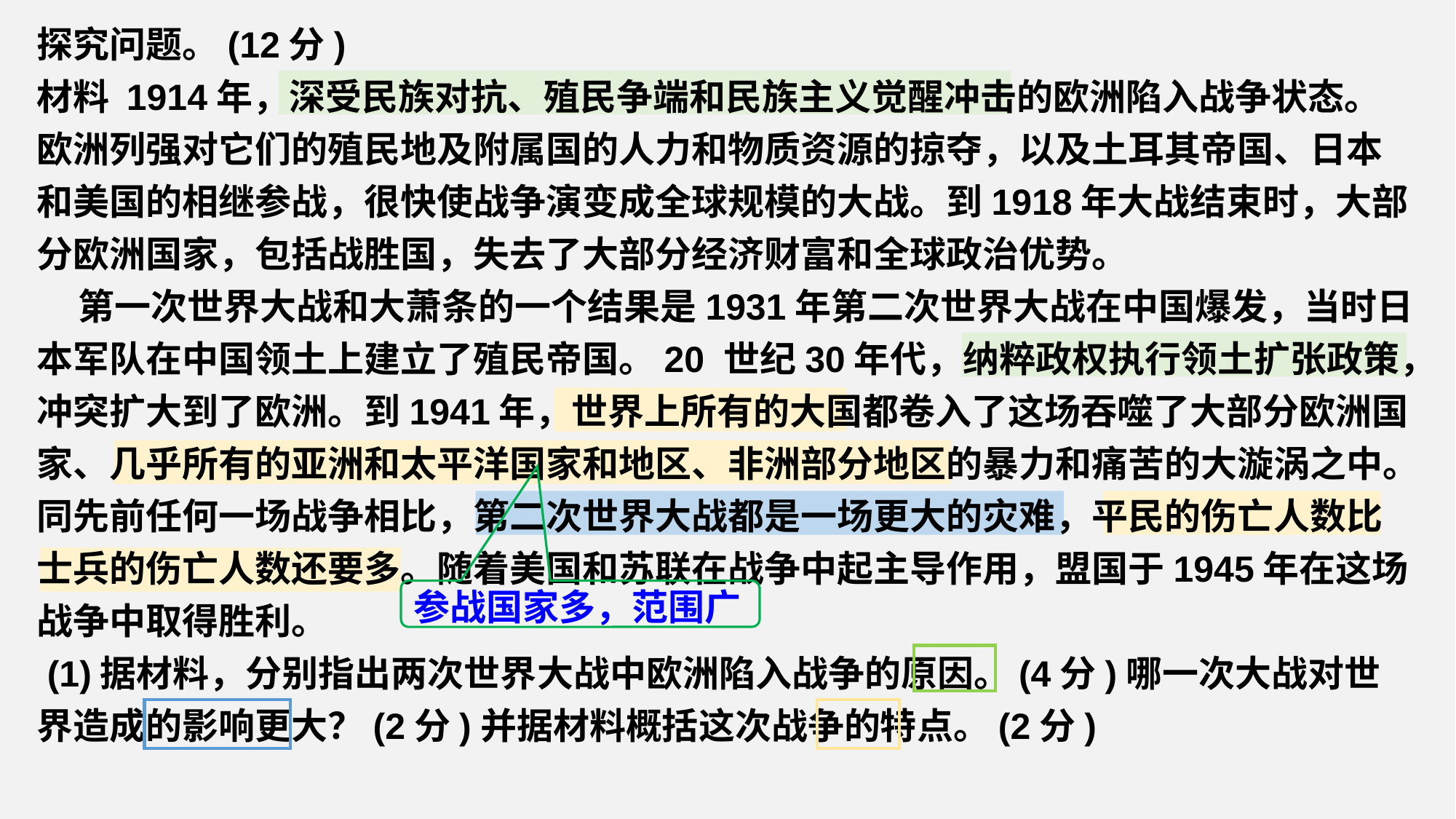

探究问题。(12分)
材料 1914年，深受民族对抗、殖民争端和民族主义觉醒冲击的欧洲陷入战争状态。欧洲列强对它们的殖民地及附属国的人力和物质资源的掠夺，以及土耳其帝国、日本和美国的相继参战，很快使战争演变成全球规模的大战。到1918年大战结束时，大部分欧洲国家，包括战胜国，失去了大部分经济财富和全球政治优势。
    第一次世界大战和大萧条的一个结果是1931年第二次世界大战在中国爆发，当时日本军队在中国领土上建立了殖民帝国。20 世纪30年代，纳粹政权执行领土扩张政策，冲突扩大到了欧洲。到1941年，世界上所有的大国都卷入了这场吞噬了大部分欧洲国家、几乎所有的亚洲和太平洋国家和地区、非洲部分地区的暴力和痛苦的大漩涡之中。同先前任何一场战争相比，第二次世界大战都是一场更大的灾难，平民的伤亡人数比士兵的伤亡人数还要多。随着美国和苏联在战争中起主导作用，盟国于1945年在这场战争中取得胜利。
 (1)据材料，分别指出两次世界大战中欧洲陷入战争的原因。(4分)哪一次大战对世界造成的影响更大？(2分)并据材料概括这次战争的特点。(2分)

参战国家多，范围广